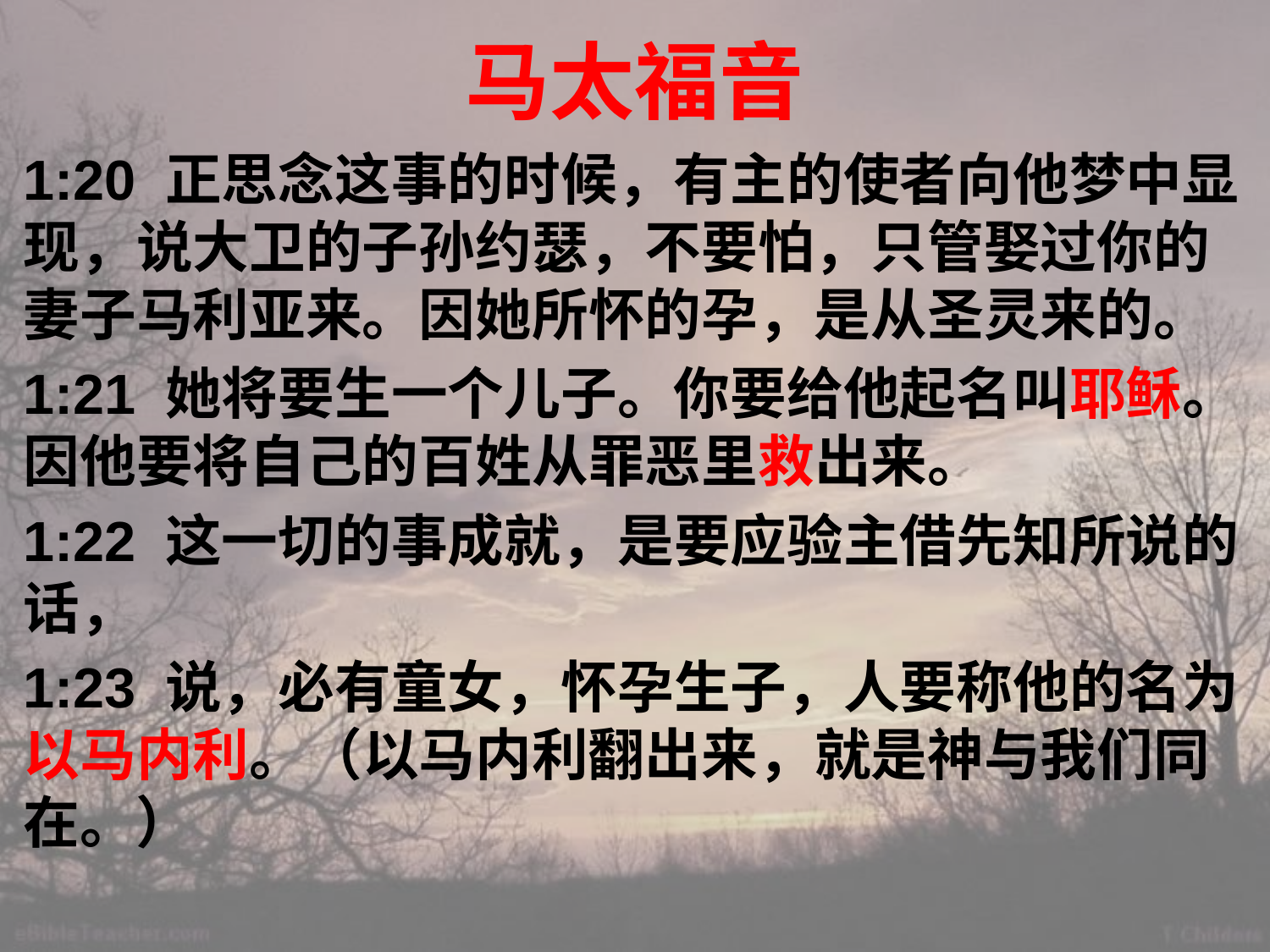

# 马太福音
1:20 正思念这事的时候，有主的使者向他梦中显现，说大卫的子孙约瑟，不要怕，只管娶过你的妻子马利亚来。因她所怀的孕，是从圣灵来的。
1:21 她将要生一个儿子。你要给他起名叫耶稣。因他要将自己的百姓从罪恶里救出来。
1:22 这一切的事成就，是要应验主借先知所说的话，
1:23 说，必有童女，怀孕生子，人要称他的名为以马内利。（以马内利翻出来，就是神与我们同在。）